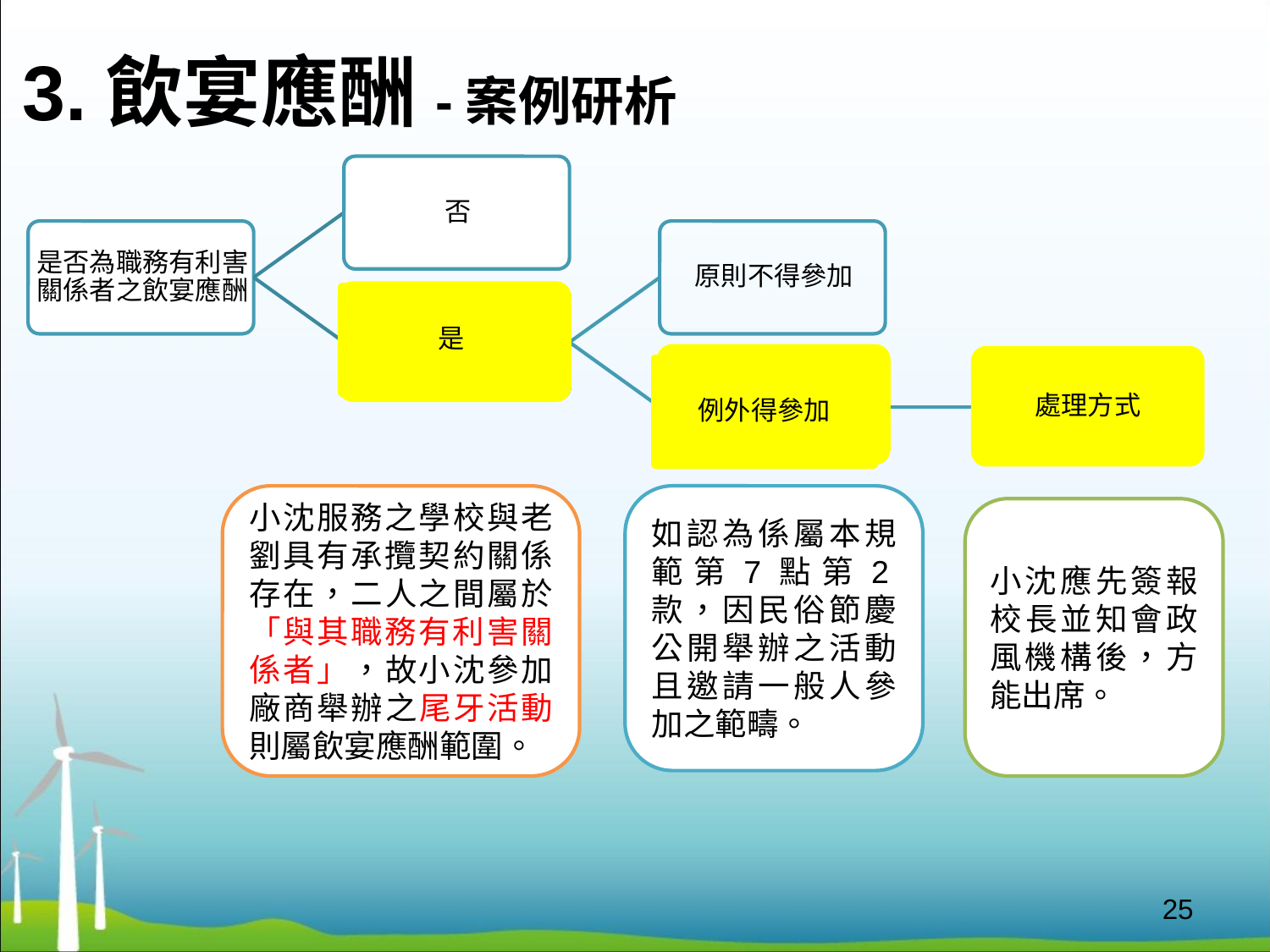

3.飲宴應酬-案例研析
是否為職務有利害關係者之飲宴應酬

否

是

原則不得參加

例外得參加

處理方式

是

例外得參加

處理方式
小沈服務之學校與老劉具有承攬契約關係存在，二人之間屬於「與其職務有利害關係者」，故小沈參加廠商舉辦之尾牙活動則屬飲宴應酬範圍。
如認為係屬本規範第7點第2款，因民俗節慶公開舉辦之活動且邀請一般人參加之範疇。
小沈應先簽報校長並知會政風機構後，方能出席。
25